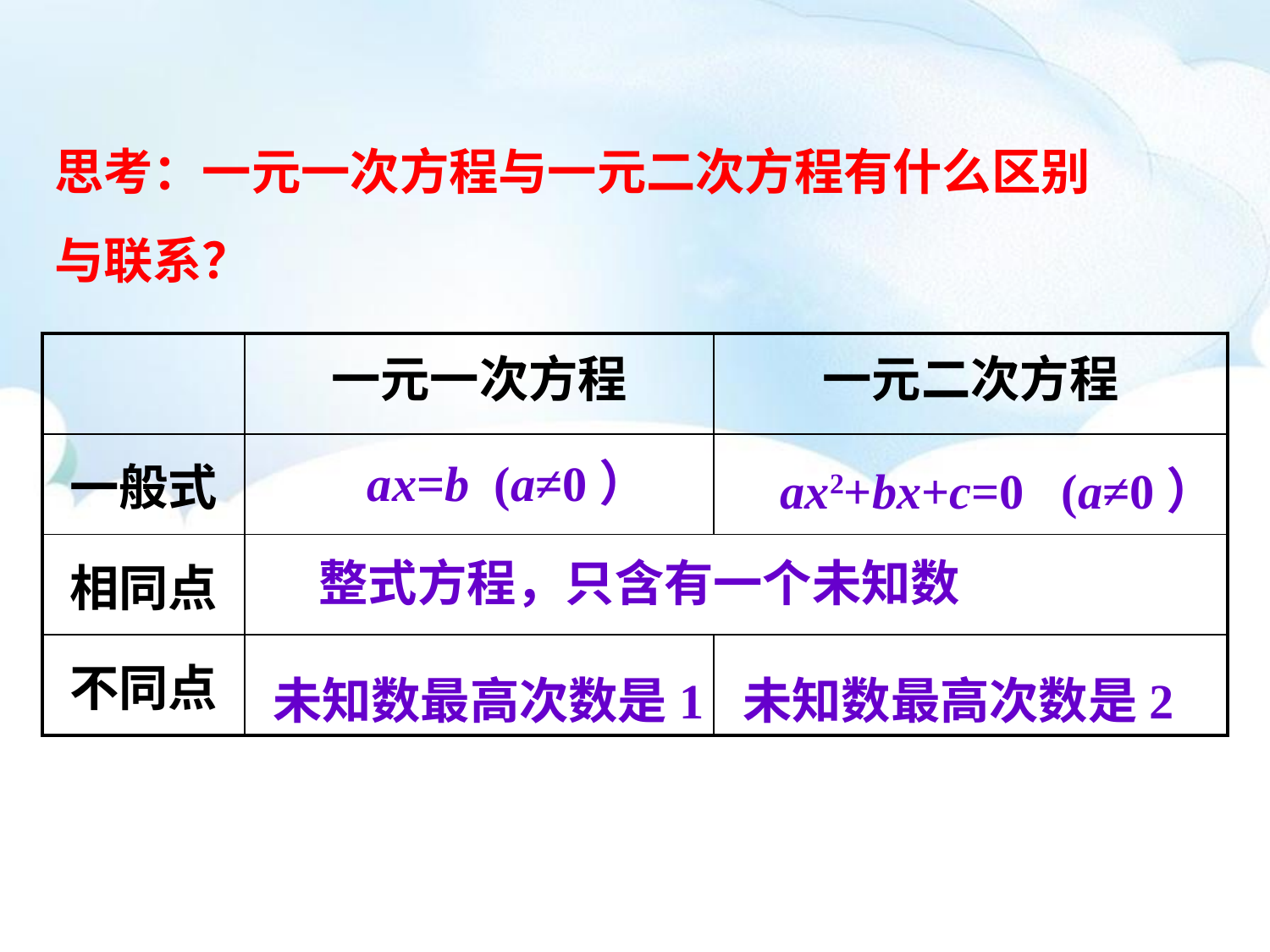

思考：一元一次方程与一元二次方程有什么区别与联系？
|  | 一元一次方程 | 一元二次方程 |
| --- | --- | --- |
| 一般式 |  |  |
| 相同点 |  |  |
| 不同点 |  |  |
ax=b  (a≠0）
ax2+bx+c=0   (a≠0）
整式方程，只含有一个未知数
未知数最高次数是1
未知数最高次数是2